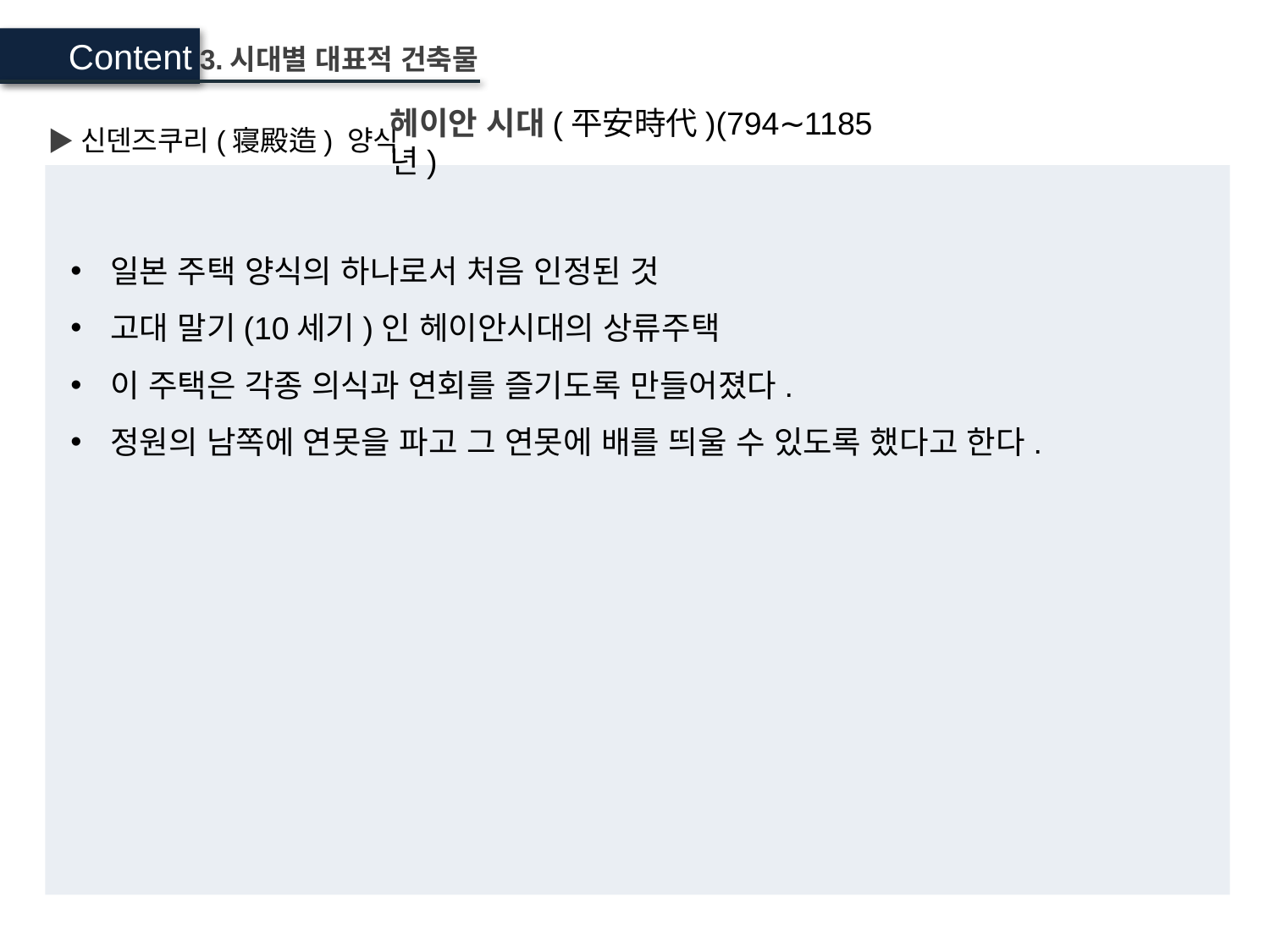

Content
3.시대별 대표적 건축물
헤이안 시대(平安時代)(794∼1185년)
▶신덴즈쿠리(寝殿造) 양식

일본 주택 양식의 하나로서 처음 인정된 것
고대 말기(10세기)인 헤이안시대의 상류주택
이 주택은 각종 의식과 연회를 즐기도록 만들어졌다.
정원의 남쪽에 연못을 파고 그 연못에 배를 띄울 수 있도록 했다고 한다.